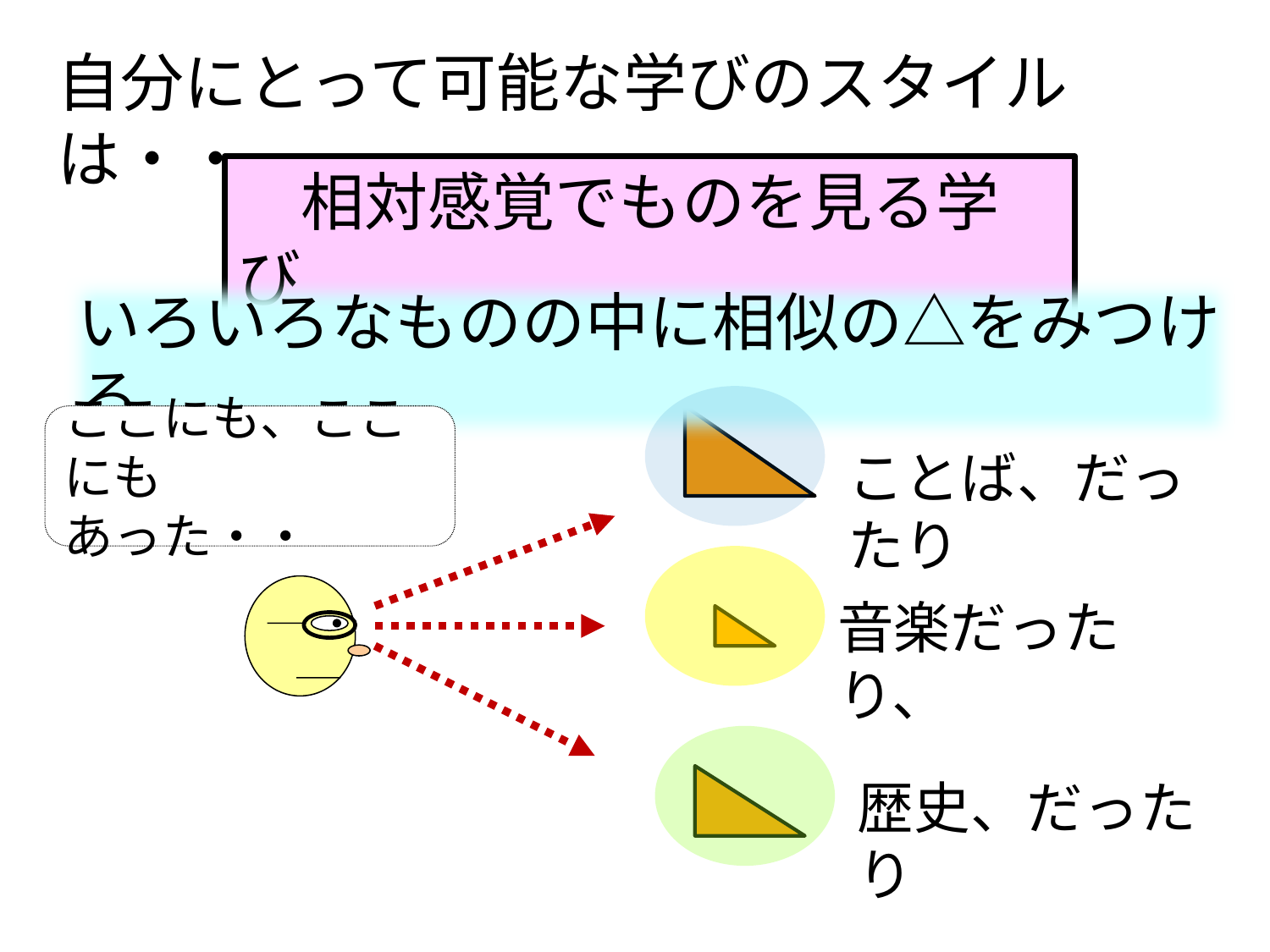

自分にとって可能な学びのスタイルは・・
　相対感覚でものを見る学び
いろいろなものの中に相似の△をみつける

ここにも、ここにも
あった・・

ことば、だったり

音楽だったり、

歴史、だったり